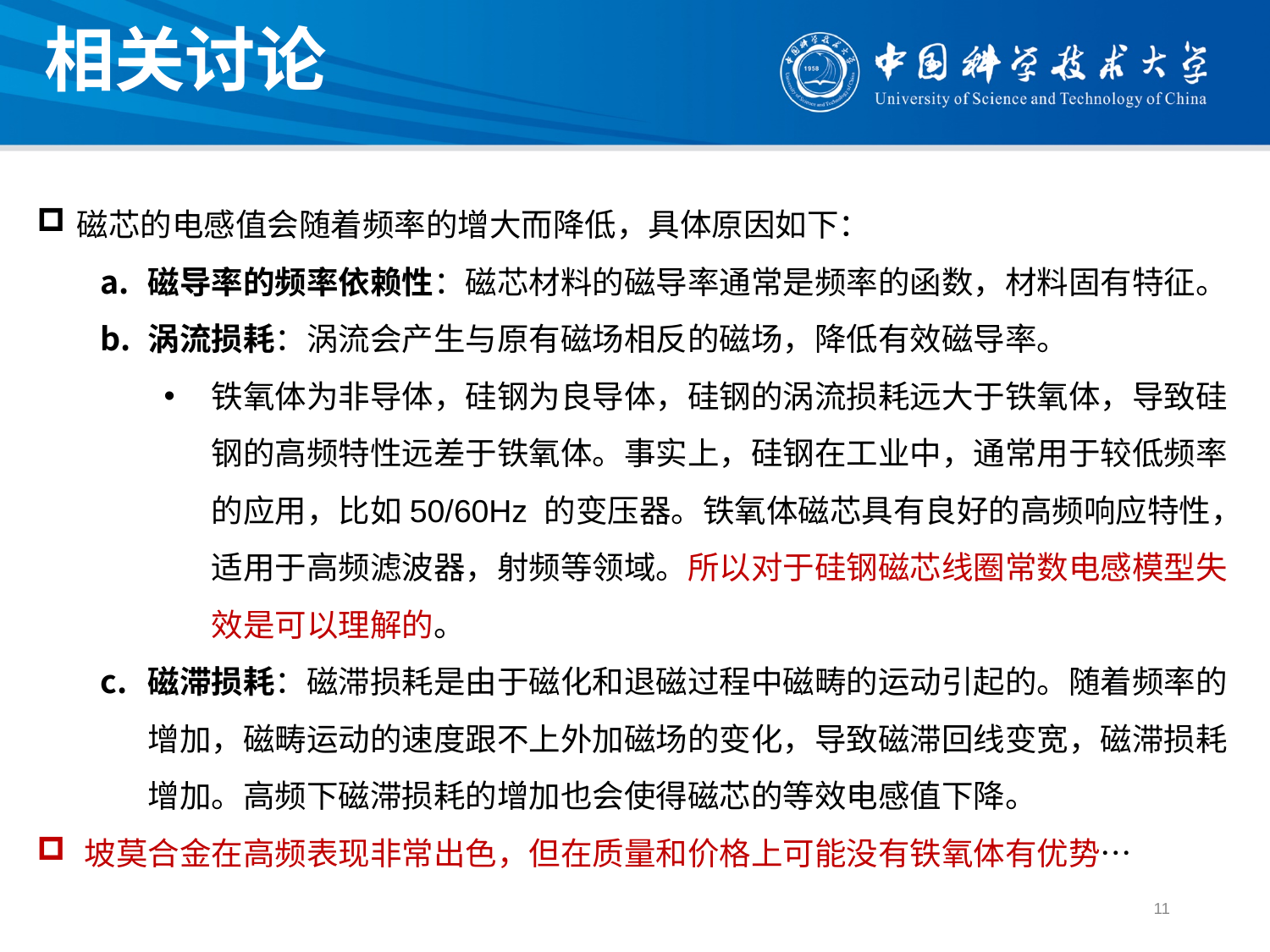

相关讨论
磁芯的电感值会随着频率的增大而降低，具体原因如下：
磁导率的频率依赖性：磁芯材料的磁导率通常是频率的函数，材料固有特征。
涡流损耗：涡流会产生与原有磁场相反的磁场，降低有效磁导率。
铁氧体为非导体，硅钢为良导体，硅钢的涡流损耗远大于铁氧体，导致硅钢的高频特性远差于铁氧体。事实上，硅钢在工业中，通常用于较低频率的应用，比如50/60Hz 的变压器。铁氧体磁芯具有良好的高频响应特性，适用于高频滤波器，射频等领域。所以对于硅钢磁芯线圈常数电感模型失效是可以理解的。
磁滞损耗：磁滞损耗是由于磁化和退磁过程中磁畴的运动引起的。随着频率的增加，磁畴运动的速度跟不上外加磁场的变化，导致磁滞回线变宽，磁滞损耗增加。高频下磁滞损耗的增加也会使得磁芯的等效电感值下降。
坡莫合金在高频表现非常出色，但在质量和价格上可能没有铁氧体有优势…
11